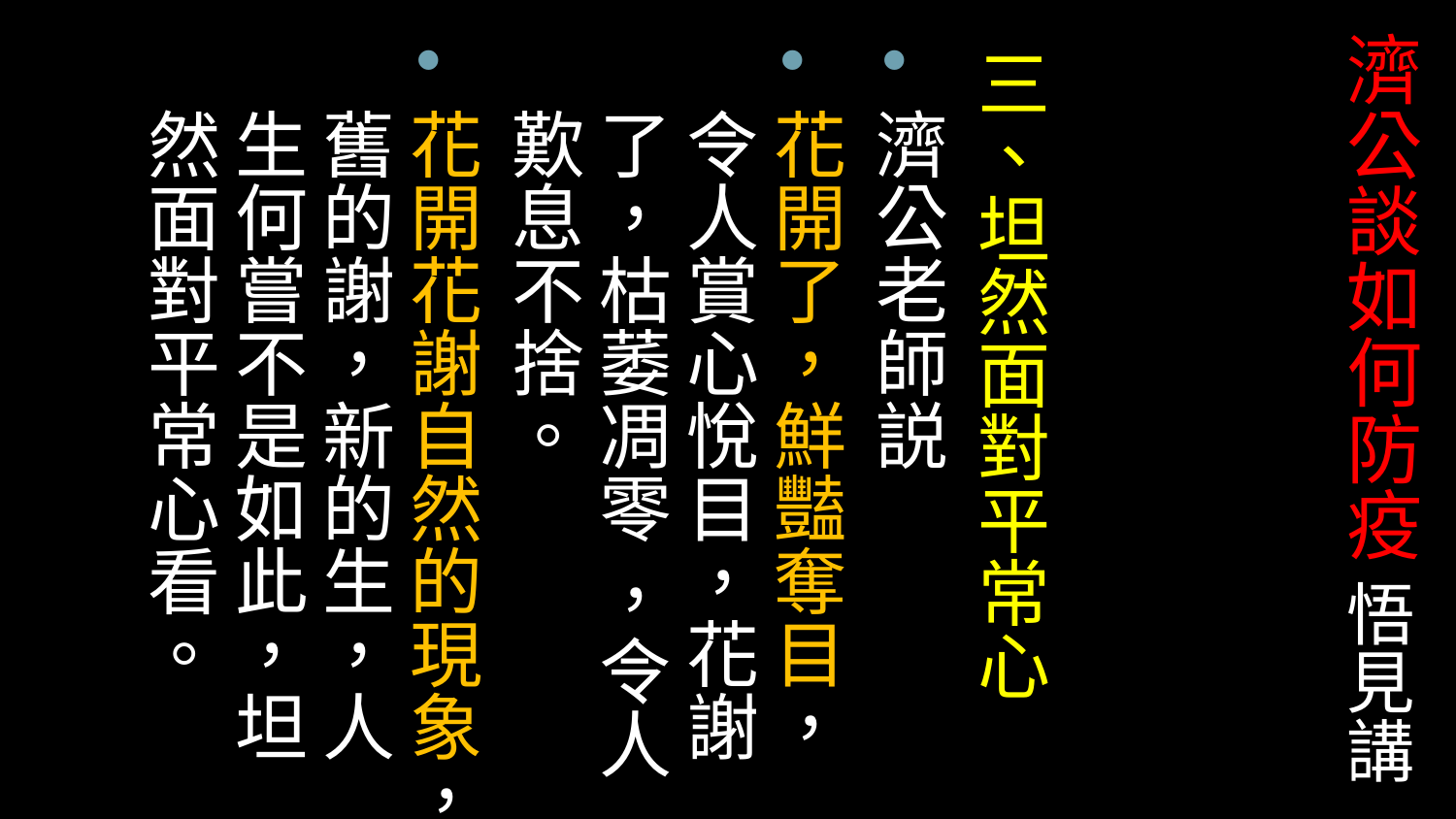

# 濟公談如何防疫 悟見講
三、坦然面對平常心
濟公老師説
花開了，鮮豔奪目，令人賞心悅目，花謝了，枯萎凋零 ，令人歎息不捨。
花開花謝自然的現象，舊的謝，新的生，人生何嘗不是如此，坦然面對平常心看。